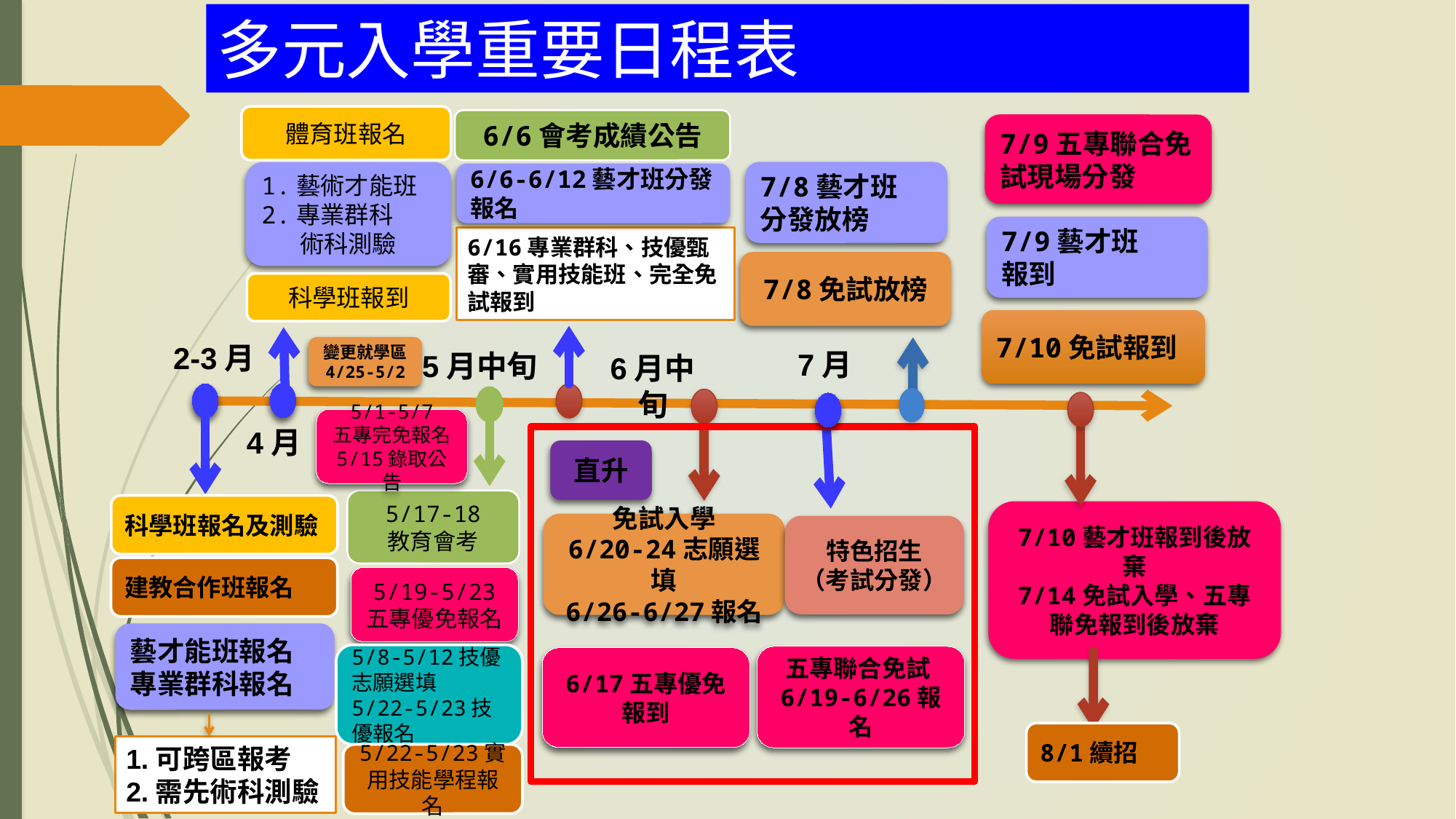

多元入學重要日程表
體育班報名
6/6會考成績公告
7/9五專聯合免試現場分發
7/8藝才班
分發放榜
1.藝術才能班
2.專業群科
術科測驗
6/6-6/12藝才班分發報名
7/9藝才班
報到
6/16專業群科、技優甄審、實用技能班、完全免試報到
7/8免試放榜
科學班報到
7/10免試報到
2-3月
變更就學區
4/25-5/2
7月
5月中旬
6月中旬

5/1-5/7
五專完免報名
5/15錄取公告
4月

直升
5/17-18
教育會考
科學班報名及測驗
7/10藝才班報到後放棄
7/14免試入學、五專聯免報到後放棄
免試入學
6/20-24志願選填
6/26-6/27報名
特色招生
（考試分發）
建教合作班報名
5/19-5/23
五專優免報名
藝才能班報名
專業群科報名
5/8-5/12技優志願選填
5/22-5/23技優報名
五專聯合免試6/19-6/26報名
6/17五專優免報到
8/1續招
1.可跨區報考
2.需先術科測驗
5/22-5/23實用技能學程報名